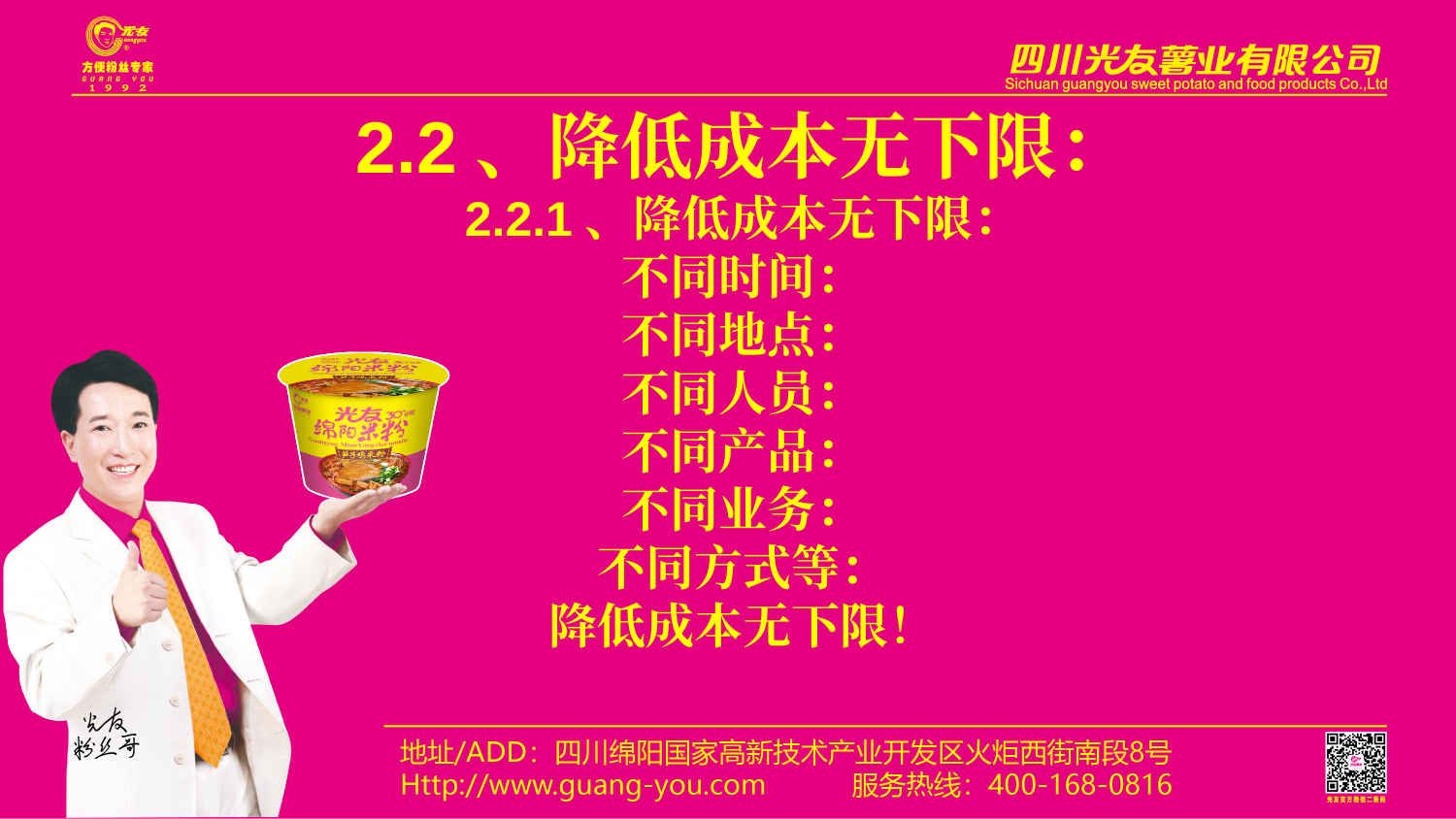

2.2、降低成本无下限：
2.2.1、降低成本无下限：
不同时间：
不同地点：
不同人员：
不同产品：
不同业务：
不同方式等：
降低成本无下限！